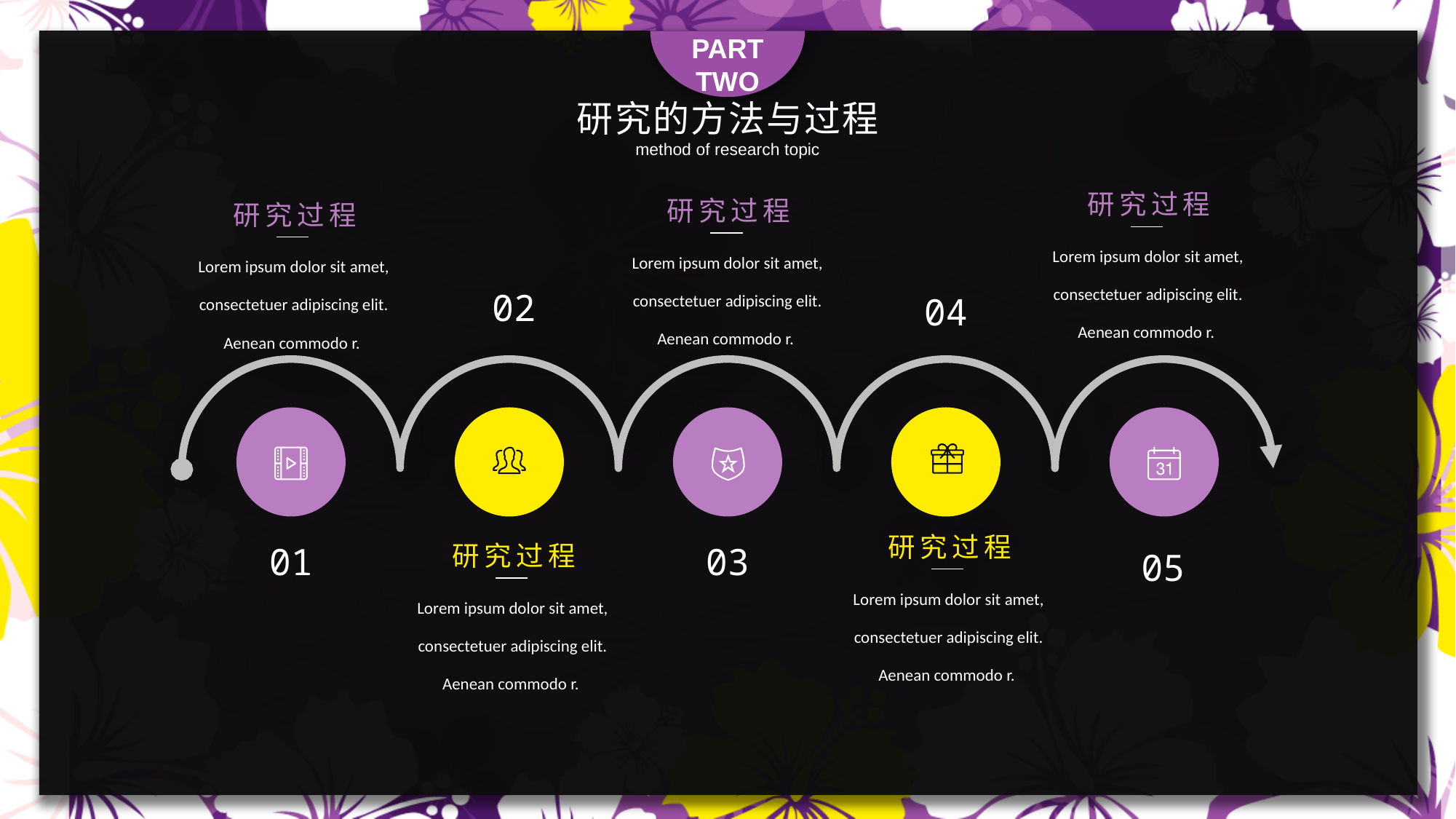

PART TWO
研究的方法与过程
method of research topic

研究过程
Lorem ipsum dolor sit amet, consectetuer adipiscing elit. Aenean commodo r.

研究过程
Lorem ipsum dolor sit amet, consectetuer adipiscing elit. Aenean commodo r.

研究过程
Lorem ipsum dolor sit amet, consectetuer adipiscing elit. Aenean commodo r.

02
04

研究过程
Lorem ipsum dolor sit amet, consectetuer adipiscing elit. Aenean commodo r.

03
01
研究过程
Lorem ipsum dolor sit amet, consectetuer adipiscing elit. Aenean commodo r.

05